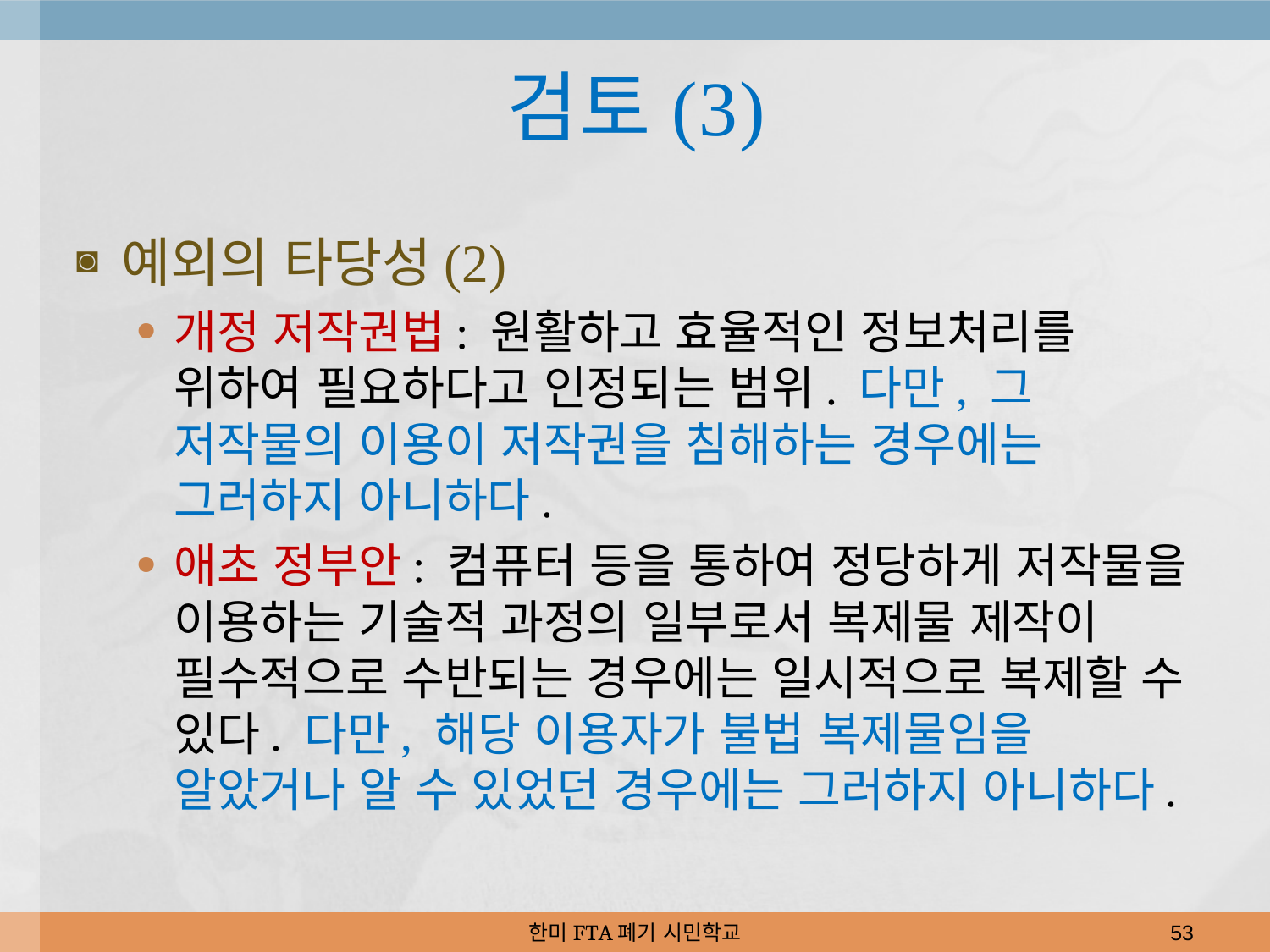

# 검토(3)
예외의 타당성(2)
개정 저작권법: 원활하고 효율적인 정보처리를 위하여 필요하다고 인정되는 범위. 다만, 그 저작물의 이용이 저작권을 침해하는 경우에는 그러하지 아니하다.
애초 정부안: 컴퓨터 등을 통하여 정당하게 저작물을 이용하는 기술적 과정의 일부로서 복제물 제작이 필수적으로 수반되는 경우에는 일시적으로 복제할 수 있다. 다만, 해당 이용자가 불법 복제물임을 알았거나 알 수 있었던 경우에는 그러하지 아니하다.

한미FTA폐기 시민학교
53